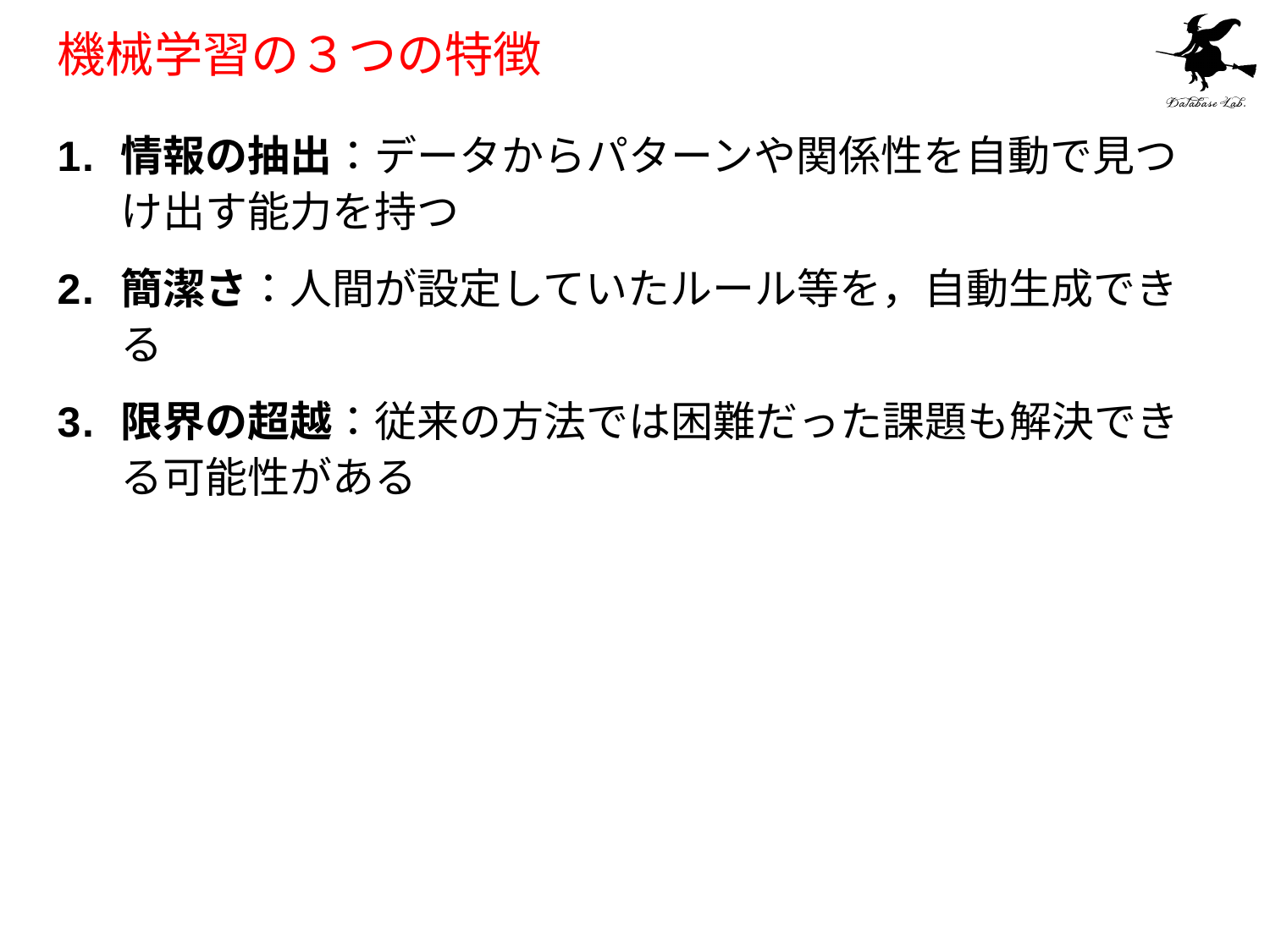

# 機械学習の３つの特徴
情報の抽出：データからパターンや関係性を自動で見つけ出す能力を持つ
簡潔さ：人間が設定していたルール等を，自動生成できる
限界の超越：従来の方法では困難だった課題も解決できる可能性がある

5